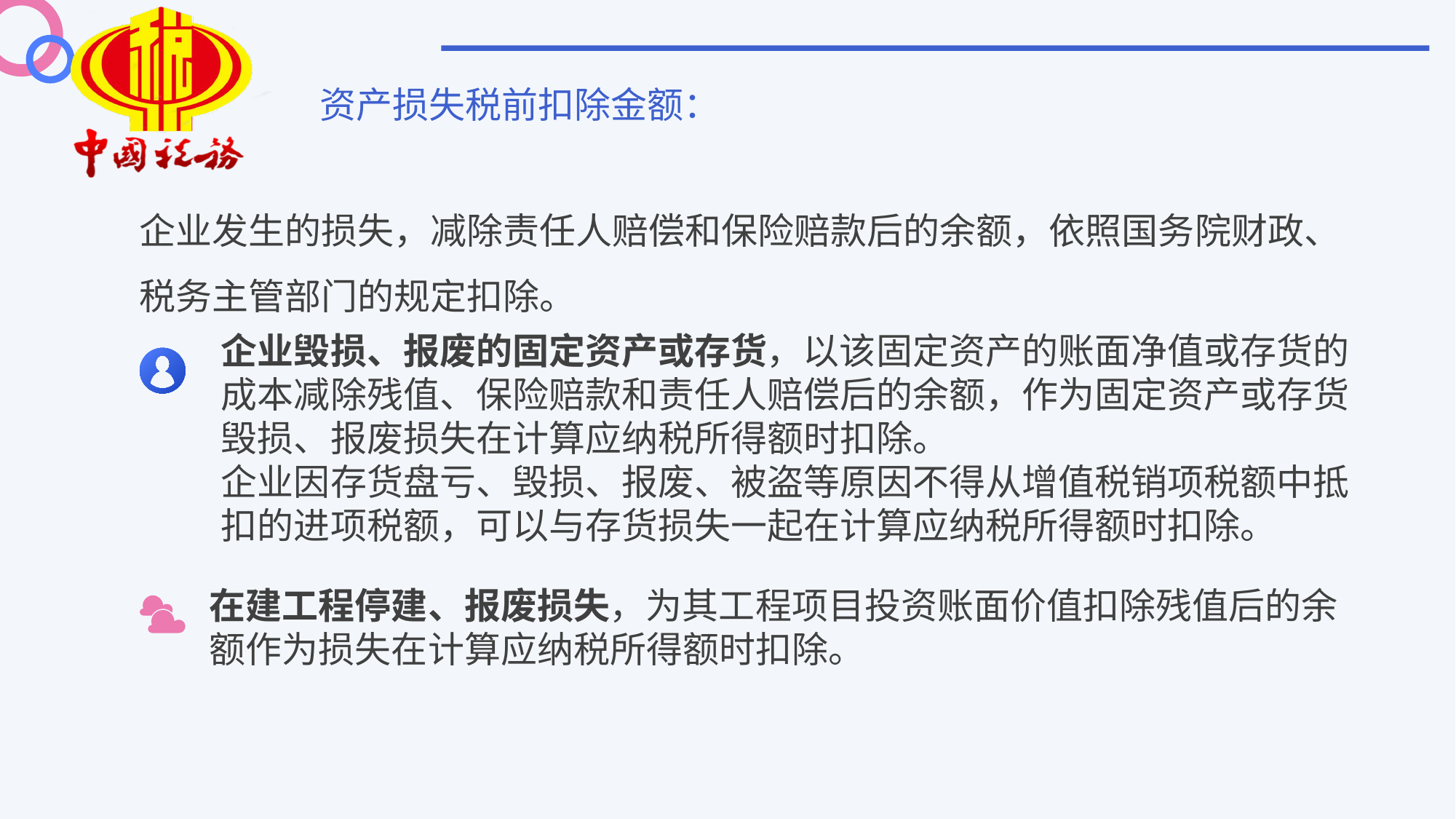

资产损失税前扣除金额：
企业发生的损失，减除责任人赔偿和保险赔款后的余额，依照国务院财政、税务主管部门的规定扣除。
企业毁损、报废的固定资产或存货，以该固定资产的账面净值或存货的成本减除残值、保险赔款和责任人赔偿后的余额，作为固定资产或存货毁损、报废损失在计算应纳税所得额时扣除。
企业因存货盘亏、毁损、报废、被盗等原因不得从增值税销项税额中抵扣的进项税额，可以与存货损失一起在计算应纳税所得额时扣除。

在建工程停建、报废损失，为其工程项目投资账面价值扣除残值后的余额作为损失在计算应纳税所得额时扣除。